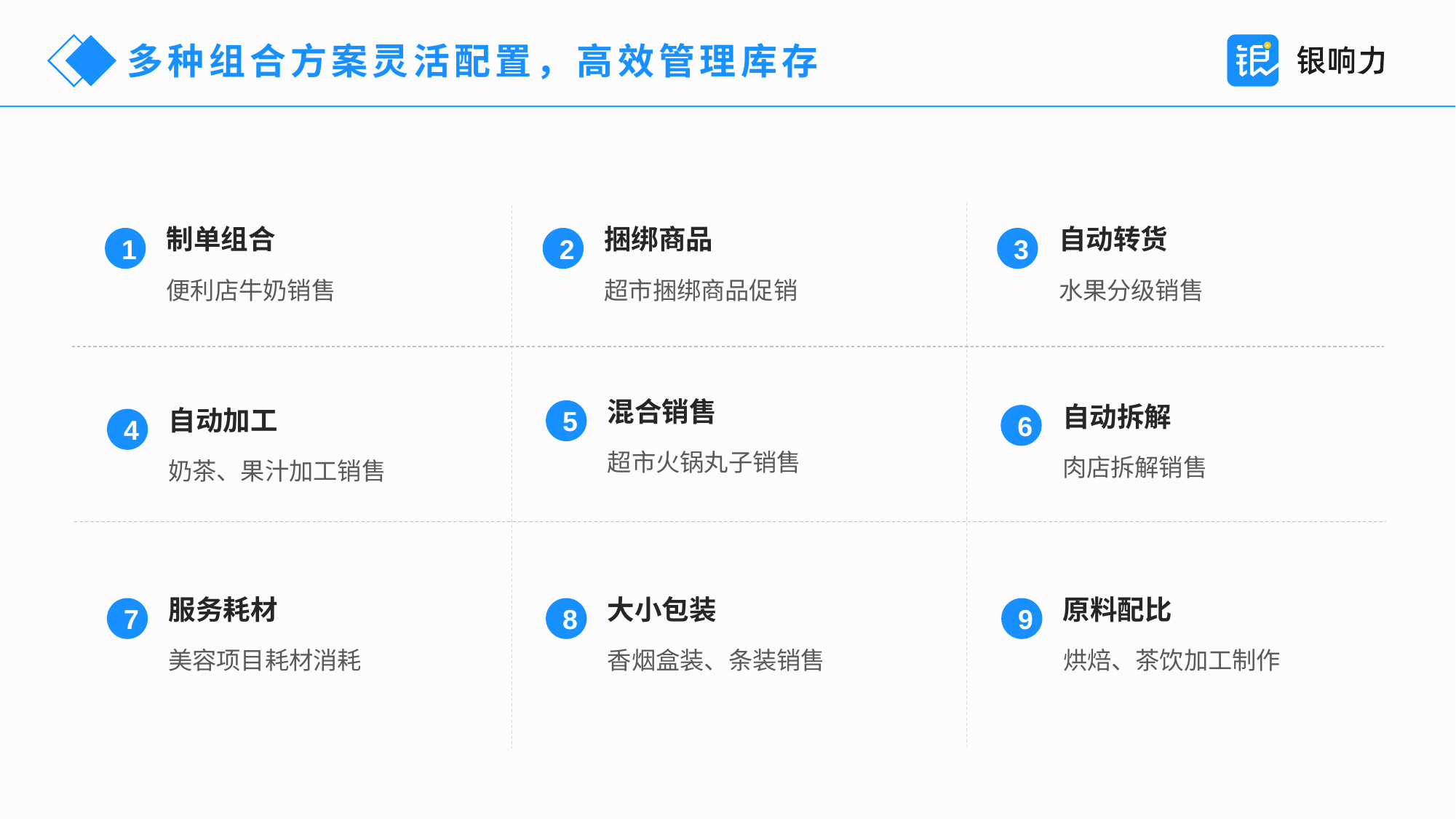

多种组合方案灵活配置，高效管理库存
制单组合
捆绑商品
自动转货
1
2
3
便利店牛奶销售
超市捆绑商品促销
水果分级销售
混合销售
自动拆解
自动加工
5
6
4
超市火锅丸子销售
肉店拆解销售
奶茶、果汁加工销售
服务耗材
大小包装
原料配比
7
8
9
美容项目耗材消耗
香烟盒装、条装销售
烘焙、茶饮加工制作